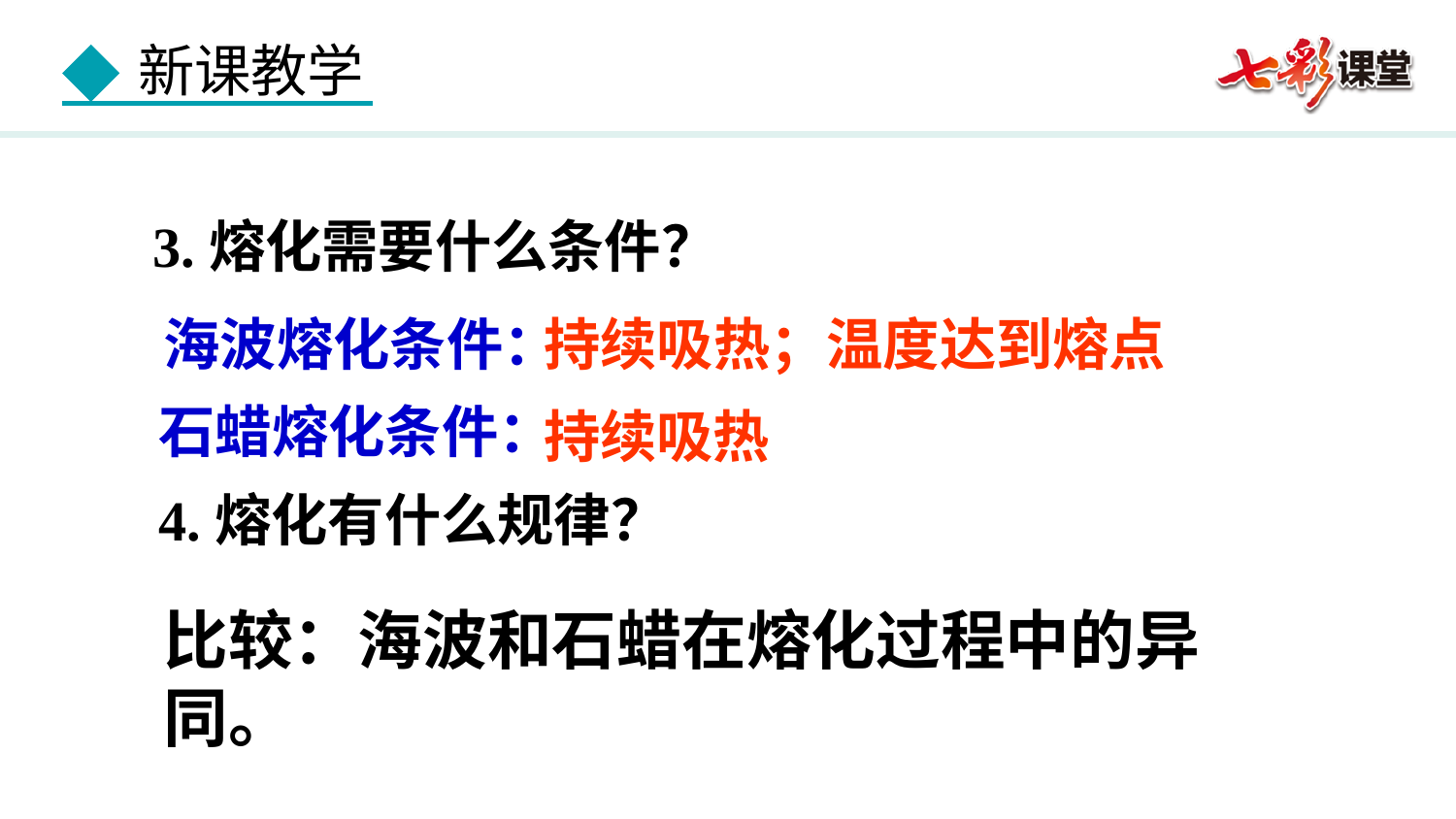

3.熔化需要什么条件？
海波熔化条件：
持续吸热；温度达到熔点
石蜡熔化条件：
持续吸热
4.熔化有什么规律？
比较：海波和石蜡在熔化过程中的异同。